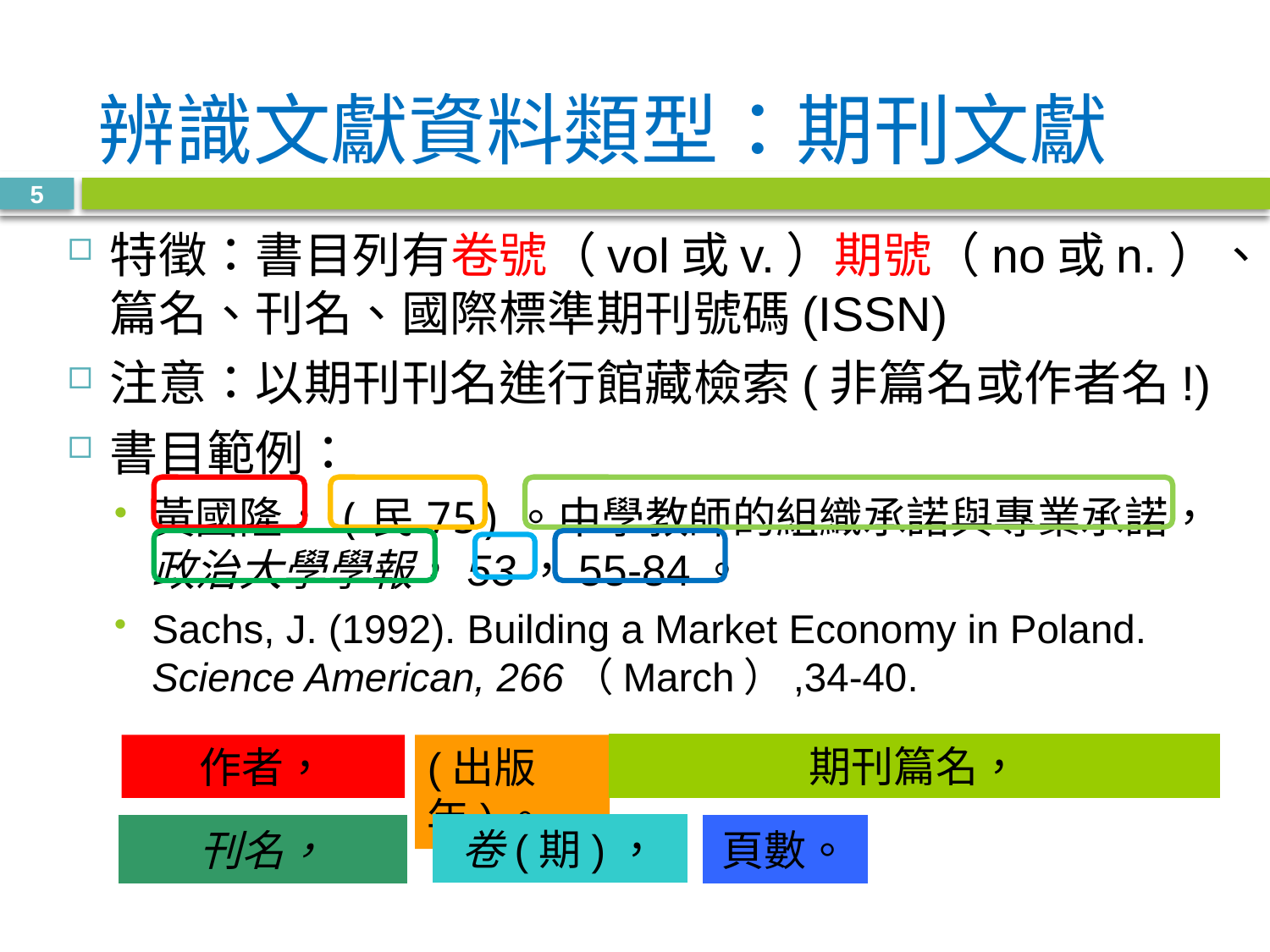

# 辨識文獻資料類型：期刊文獻
5
特徵：書目列有卷號（vol或v.）期號（no或n.）、篇名、刊名、國際標準期刊號碼(ISSN)
注意：以期刊刊名進行館藏檢索(非篇名或作者名!)
書目範例：
黃國隆，(民75)。中學教師的組織承諾與專業承諾，政治大學學報，53，55-84。
Sachs, J. (1992). Building a Market Economy in Poland. Science American, 266（March）,34-40.

期刊篇名，
作者，
(出版年)。
卷(期)，
刊名，
頁數。